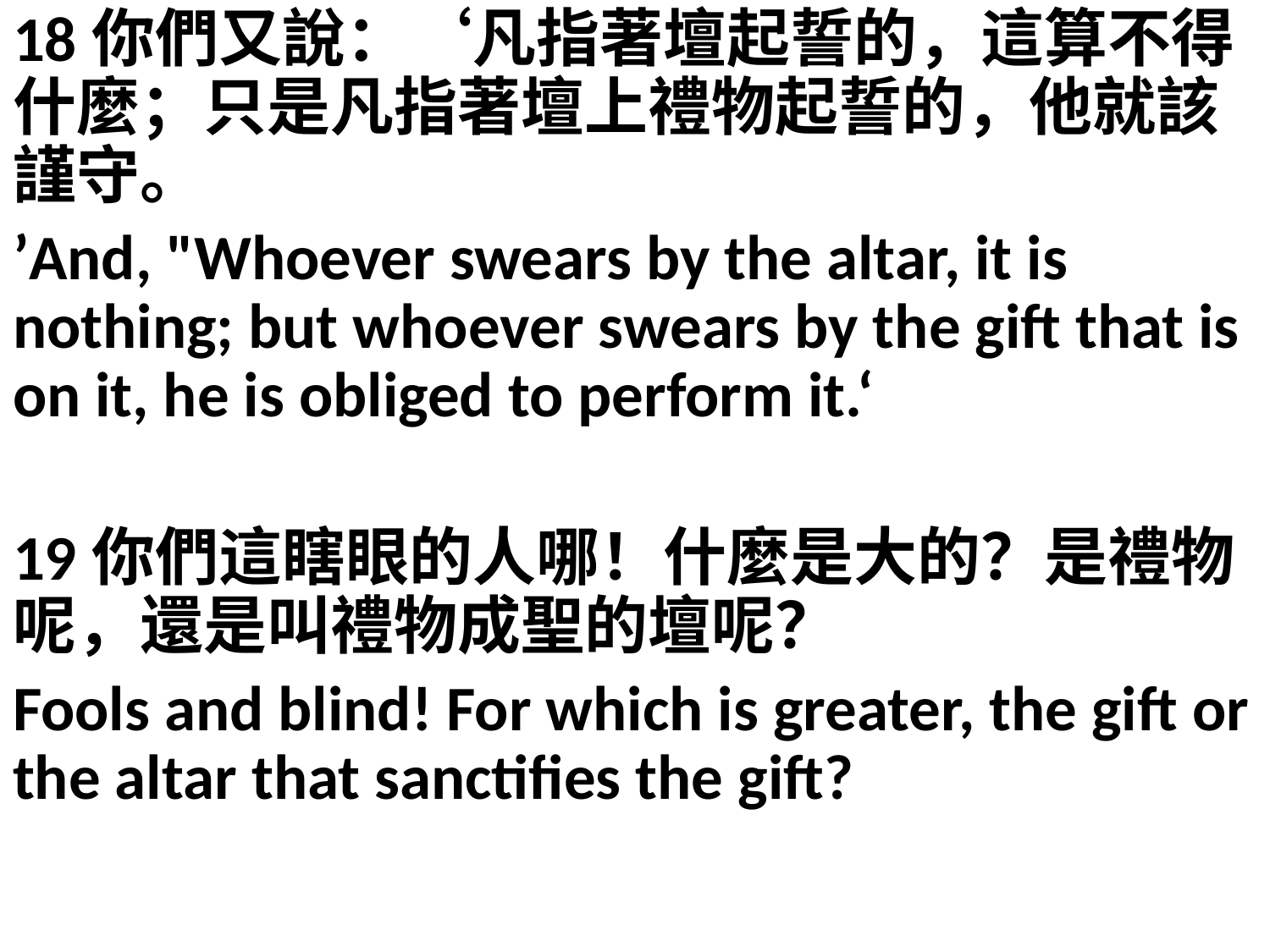

18你們又說：‘凡指著壇起誓的，這算不得什麼；只是凡指著壇上禮物起誓的，他就該謹守。
’And, "Whoever swears by the altar, it is nothing; but whoever swears by the gift that is on it, he is obliged to perform it.‘

19你們這瞎眼的人哪！什麼是大的？是禮物呢，還是叫禮物成聖的壇呢？
Fools and blind! For which is greater, the gift or the altar that sanctifies the gift?